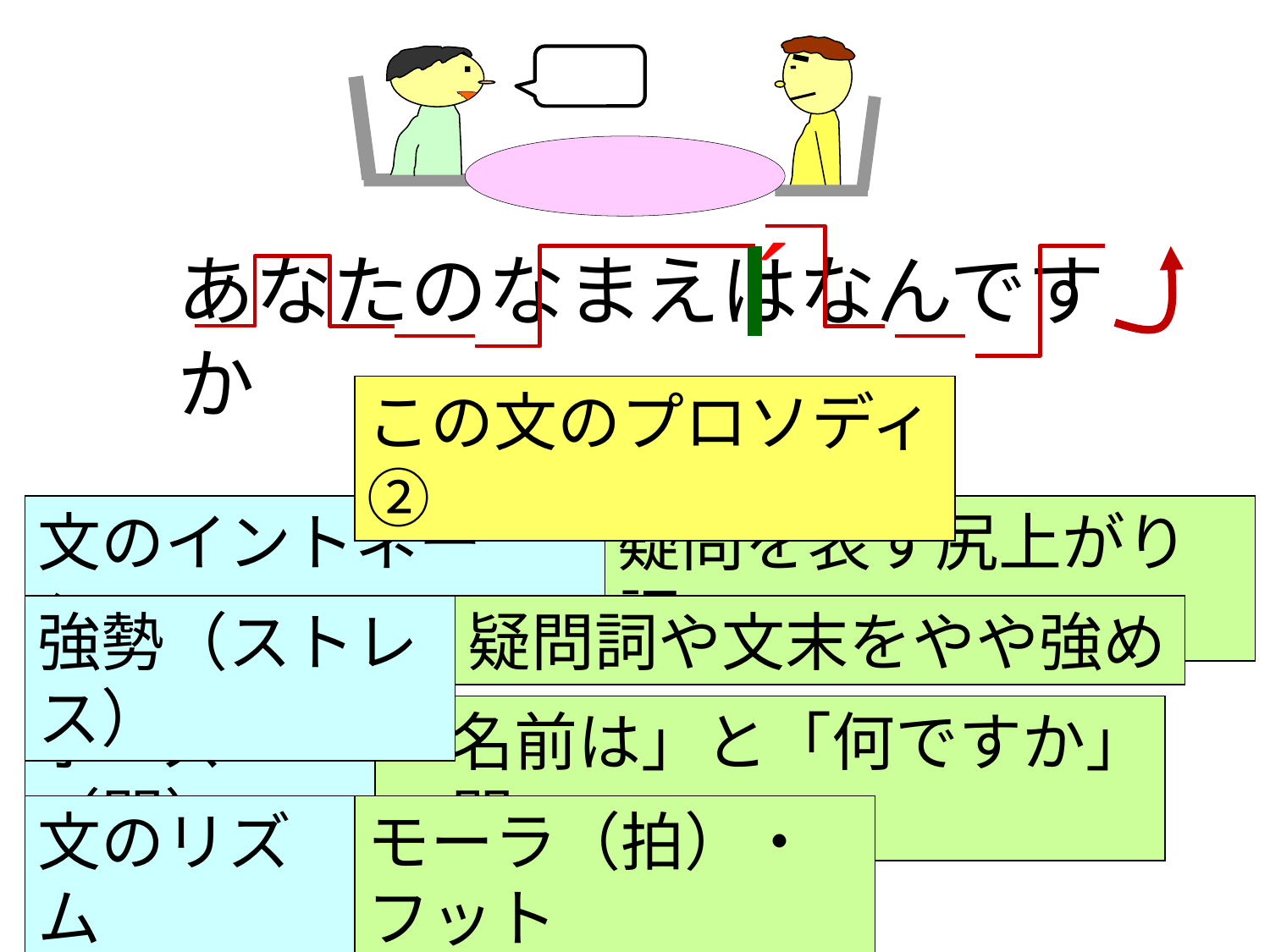

´
あなたのなまえはなんですか

この文のプロソディ②
文のイントネーション
疑問を表す尻上がり調
強勢（ストレス）
疑問詞や文末をやや強め
ポーズ（間）
「名前は」と「何ですか」の間
文のリズム
モーラ（拍）・フット